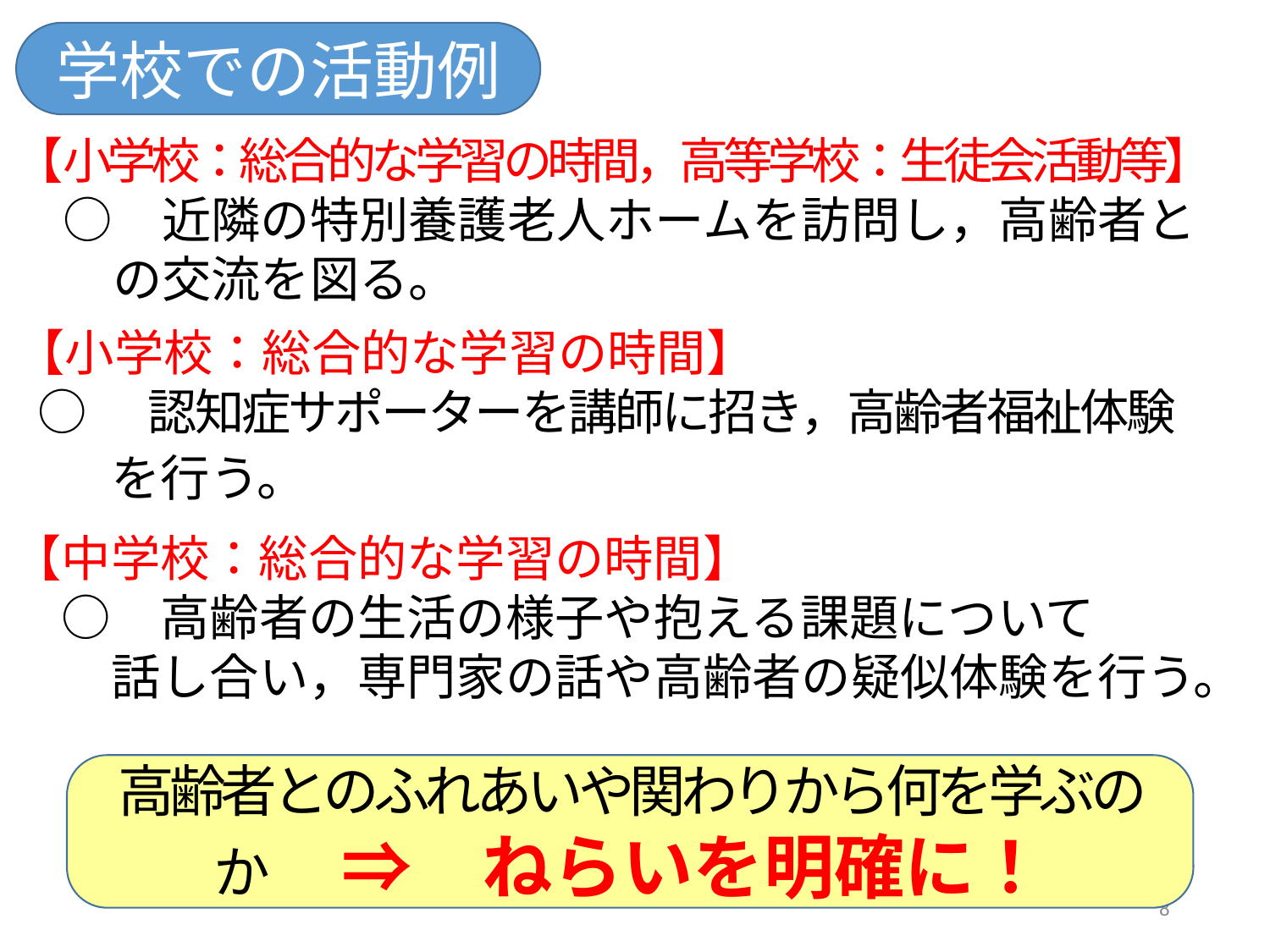

学校での活動例
【小学校：総合的な学習の時間，高等学校：生徒会活動等】
　○　近隣の特別養護老人ホームを訪問し，高齢者と
　　の交流を図る。
【小学校：総合的な学習の時間】
  ○　認知症サポーターを講師に招き，高齢者福祉体験
　　を行う。
【中学校：総合的な学習の時間】
　○　高齢者の生活の様子や抱える課題について
　　話し合い，専門家の話や高齢者の疑似体験を行う。
高齢者とのふれあいや関わりから何を学ぶのか　⇒　ねらいを明確に！
8